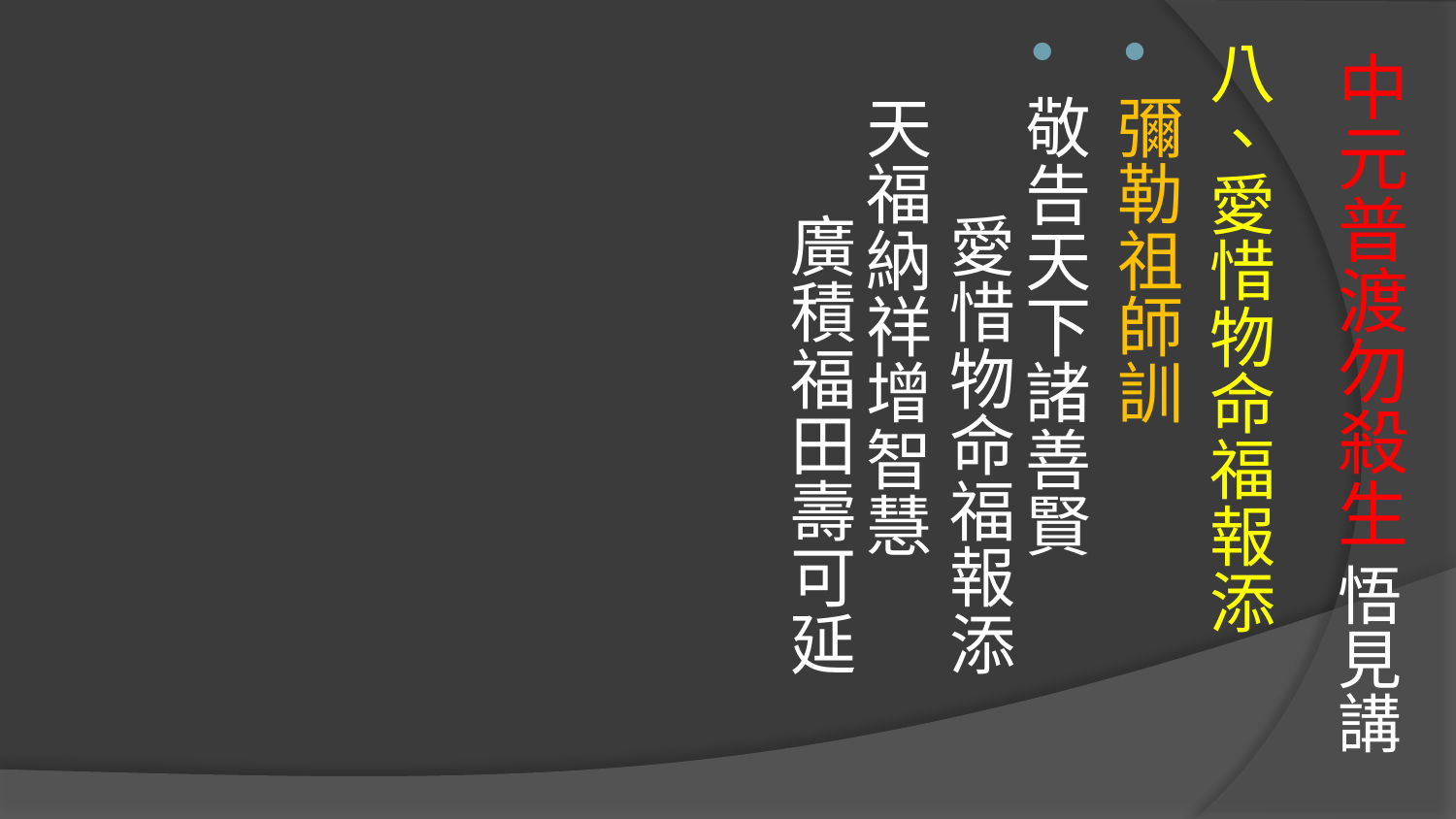

八、愛惜物命福報添
彌勒祖師訓
敬告天下諸善賢　                   愛惜物命福報添
天福納祥增智慧　                   廣積福田壽可延

# 中元普渡勿殺生 悟見講